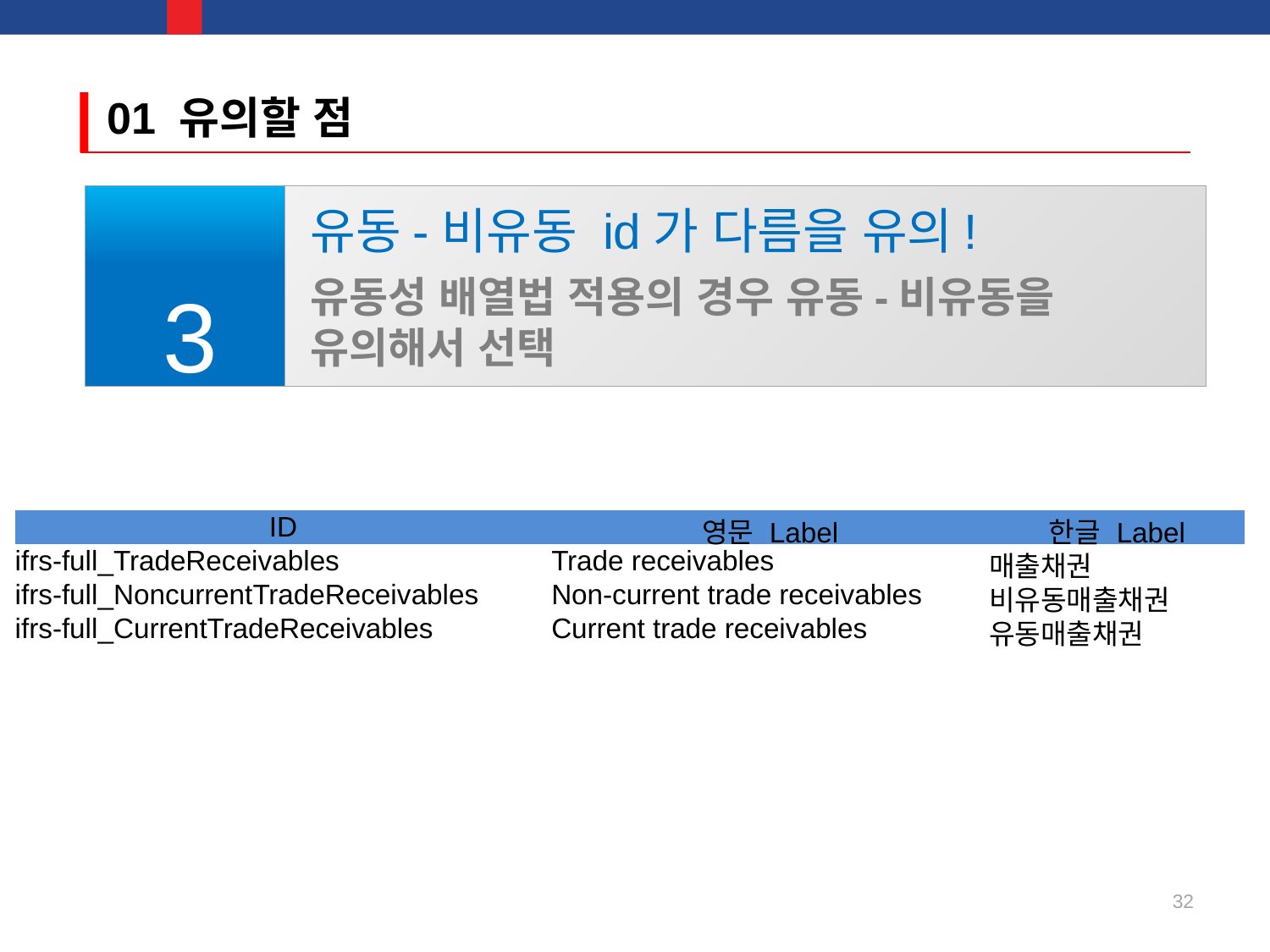

# 01 유의할 점

유동-비유동 id가 다름을 유의!
유동성 배열법 적용의 경우 유동-비유동을 유의해서 선택
3
| ID | 영문 Label | 한글 Label |
| --- | --- | --- |
| ifrs-full\_TradeReceivables | Trade receivables | 매출채권 |
| ifrs-full\_NoncurrentTradeReceivables | Non-current trade receivables | 비유동매출채권 |
| ifrs-full\_CurrentTradeReceivables | Current trade receivables | 유동매출채권 |
32